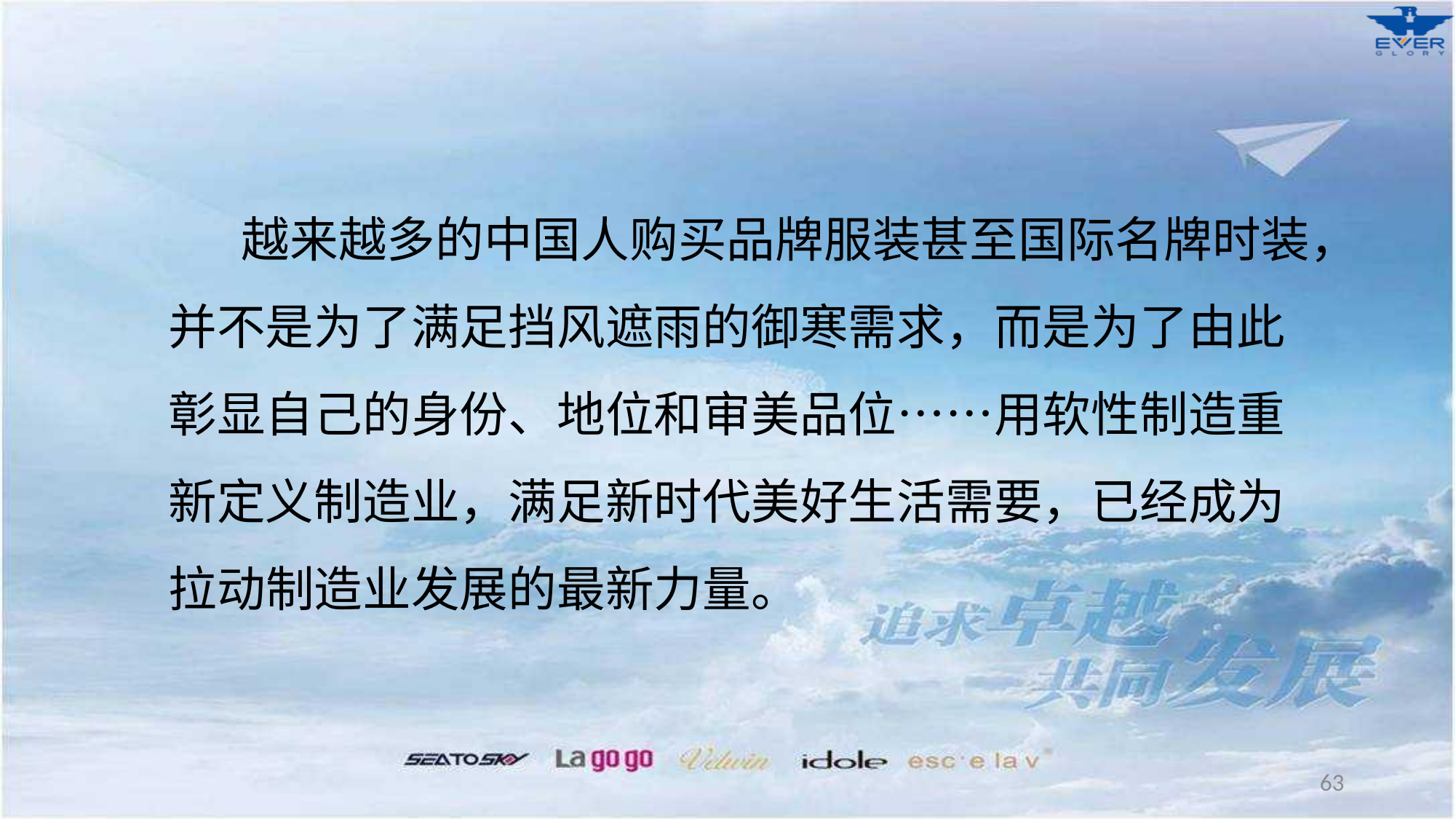

越来越多的中国人购买品牌服装甚至国际名牌时装，并不是为了满足挡风遮雨的御寒需求，而是为了由此彰显自己的身份、地位和审美品位……用软性制造重新定义制造业，满足新时代美好生活需要，已经成为拉动制造业发展的最新力量。
63